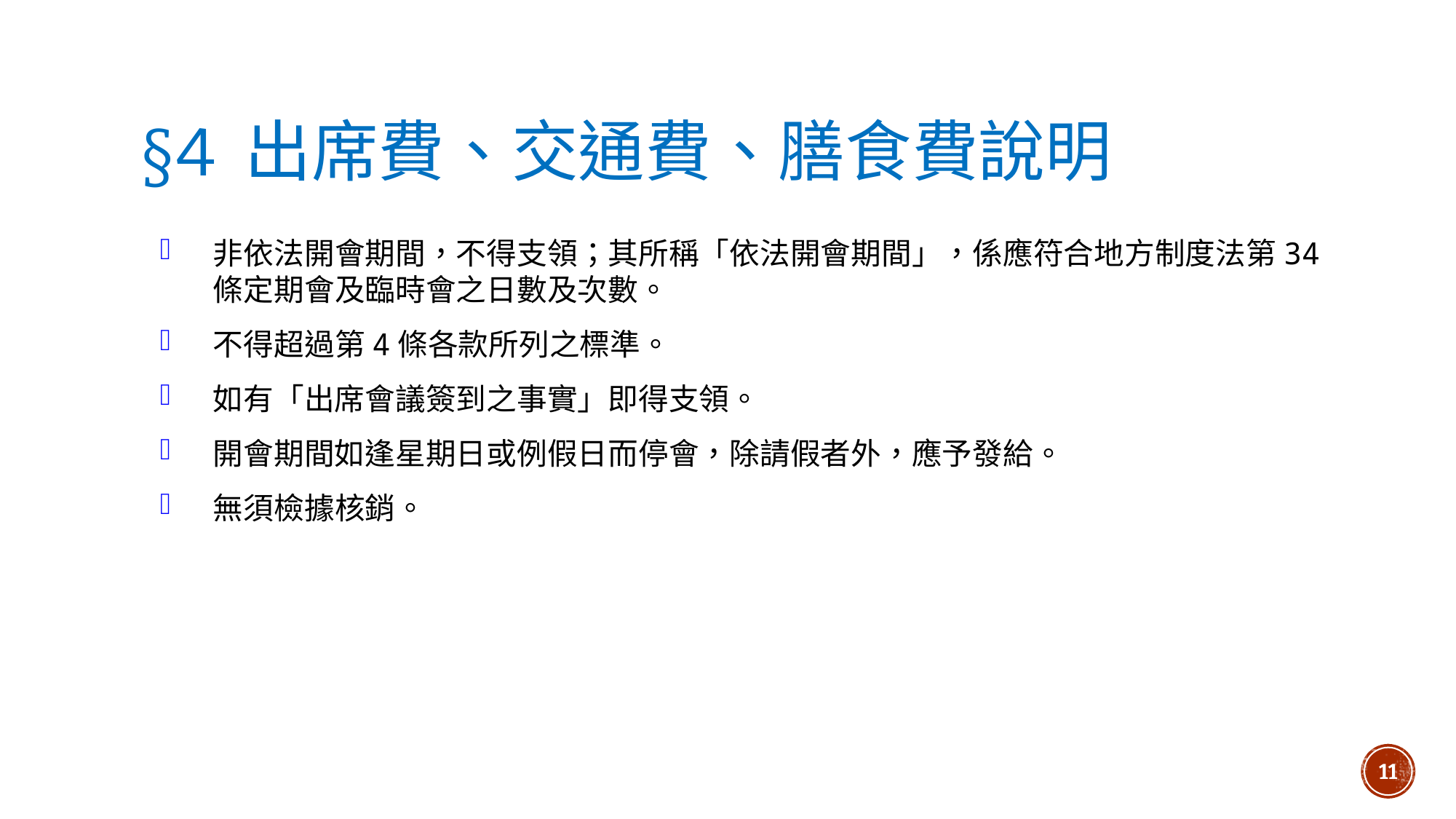

# §4 出席費、交通費、膳食費說明
非依法開會期間，不得支領；其所稱「依法開會期間」，係應符合地方制度法第34條定期會及臨時會之日數及次數。
不得超過第4條各款所列之標準。
如有「出席會議簽到之事實」即得支領。
開會期間如逢星期日或例假日而停會，除請假者外，應予發給。
無須檢據核銷。

11